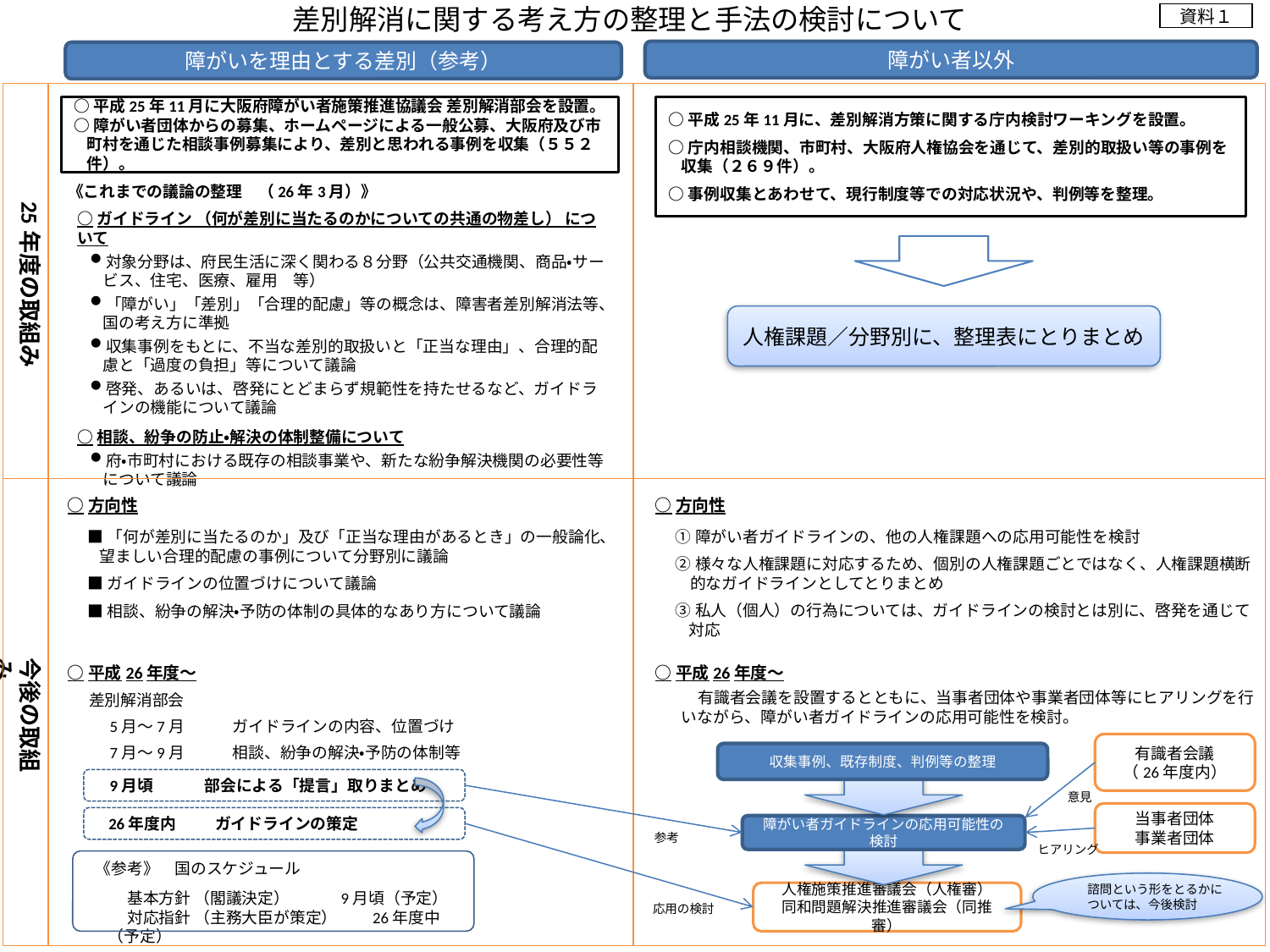

差別解消に関する考え方の整理と手法の検討について
資料１
障がい者以外
障がいを理由とする差別（参考）
○平成25年11月に大阪府障がい者施策推進協議会 差別解消部会を設置。
○障がい者団体からの募集、ホームページによる一般公募、大阪府及び市町村を通じた相談事例募集により、差別と思われる事例を収集（５５２件）。
○平成25年11月に、差別解消方策に関する庁内検討ワーキングを設置。

○庁内相談機関、市町村、大阪府人権協会を通じて、差別的取扱い等の事例を収集（２６９件）。

○事例収集とあわせて、現行制度等での対応状況や、判例等を整理。
《これまでの議論の整理　（26年3月）》
25年度の取組み

○ガイドライン （何が差別に当たるのかについての共通の物差し） について

対象分野は、府民生活に深く関わる８分野（公共交通機関、商品・サービス、住宅、医療、雇用　等）

「障がい」「差別」「合理的配慮」等の概念は、障害者差別解消法等、国の考え方に準拠

収集事例をもとに、不当な差別的取扱いと「正当な理由」、合理的配慮と「過度の負担」等について議論

啓発、あるいは、啓発にとどまらず規範性を持たせるなど、ガイドラインの機能について議論

○相談、紛争の防止・解決の体制整備について

府・市町村における既存の相談事業や、新たな紛争解決機関の必要性等について議論

人権課題／分野別に、整理表にとりまとめ
○方向性
○方向性
①障がい者ガイドラインの、他の人権課題への応用可能性を検討

②様々な人権課題に対応するため、個別の人権課題ごとではなく、人権課題横断的なガイドラインとしてとりまとめ

③私人（個人）の行為については、ガイドラインの検討とは別に、啓発を通じて対応
■「何が差別に当たるのか」及び「正当な理由があるとき」の一般論化、望ましい合理的配慮の事例について分野別に議論

■ガイドラインの位置づけについて議論

■相談、紛争の解決・予防の体制の具体的なあり方について議論
今後の取組み
○平成26年度～
○平成26年度～
　有識者会議を設置するとともに、当事者団体や事業者団体等にヒアリングを行いながら、障がい者ガイドラインの応用可能性を検討。
差別解消部会

　5月～7月　　　ガイドラインの内容、位置づけ

　7月～9月　　　相談、紛争の解決・予防の体制等

　9月頃　 　　部会による「提言」取りまとめ

　26年度内　 　 ガイドラインの策定
有識者会議
（26年度内）
収集事例、既存制度、判例等の整理

意見
当事者団体
事業者団体

障がい者ガイドラインの応用可能性の検討
参考
ヒアリング

《参考》　国のスケジュール

　　基本方針 （閣議決定）　　　9月頃（予定）
　　対応指針 （主務大臣が策定）　　26年度中（予定）

諮問という形をとるかに
ついては、今後検討
人権施策推進審議会（人権審）
同和問題解決推進審議会（同推審）
応用の検討